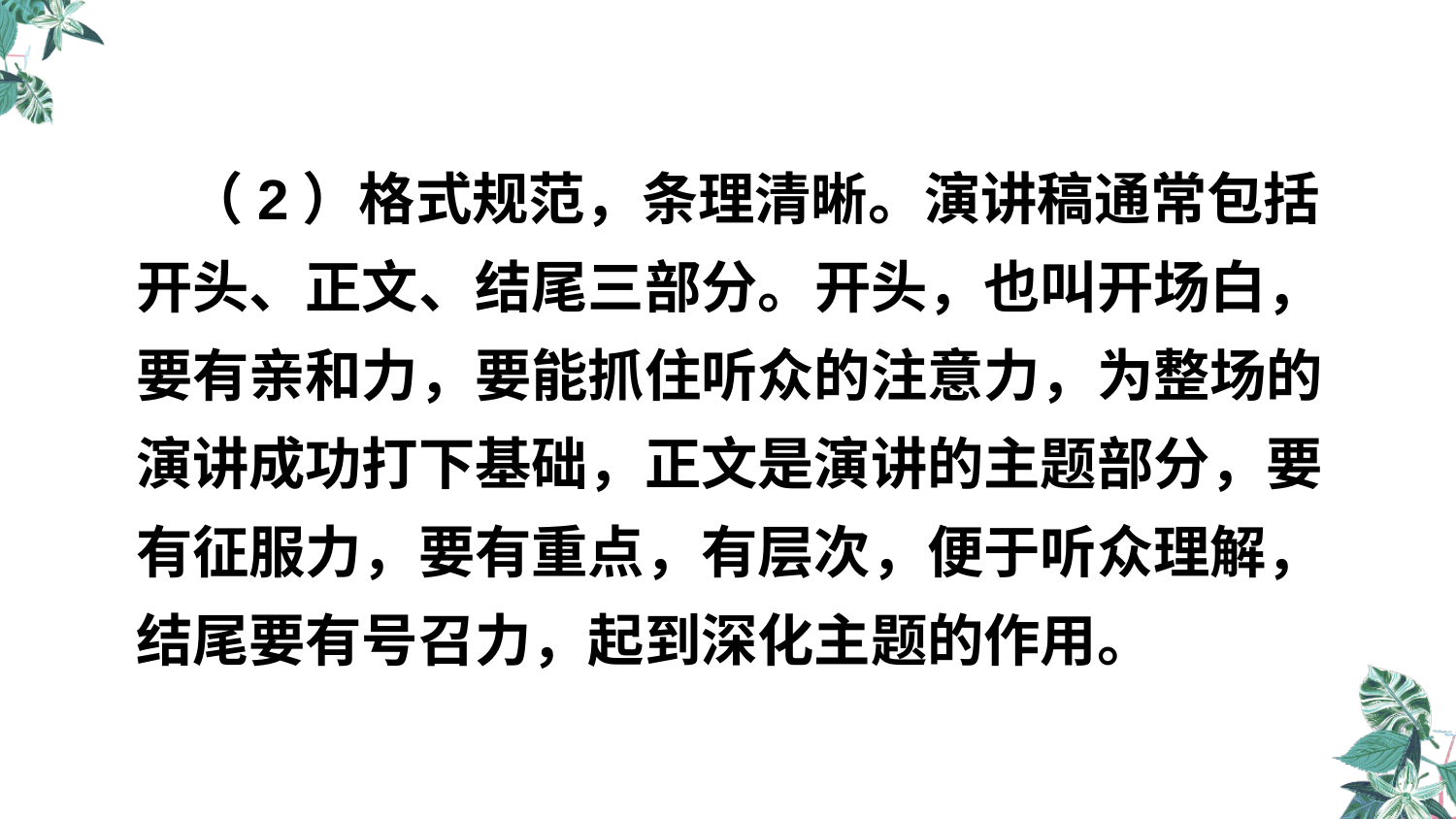

（2）格式规范，条理清晰。演讲稿通常包括开头、正文、结尾三部分。开头，也叫开场白，要有亲和力，要能抓住听众的注意力，为整场的演讲成功打下基础，正文是演讲的主题部分，要有征服力，要有重点，有层次，便于听众理解，结尾要有号召力，起到深化主题的作用。